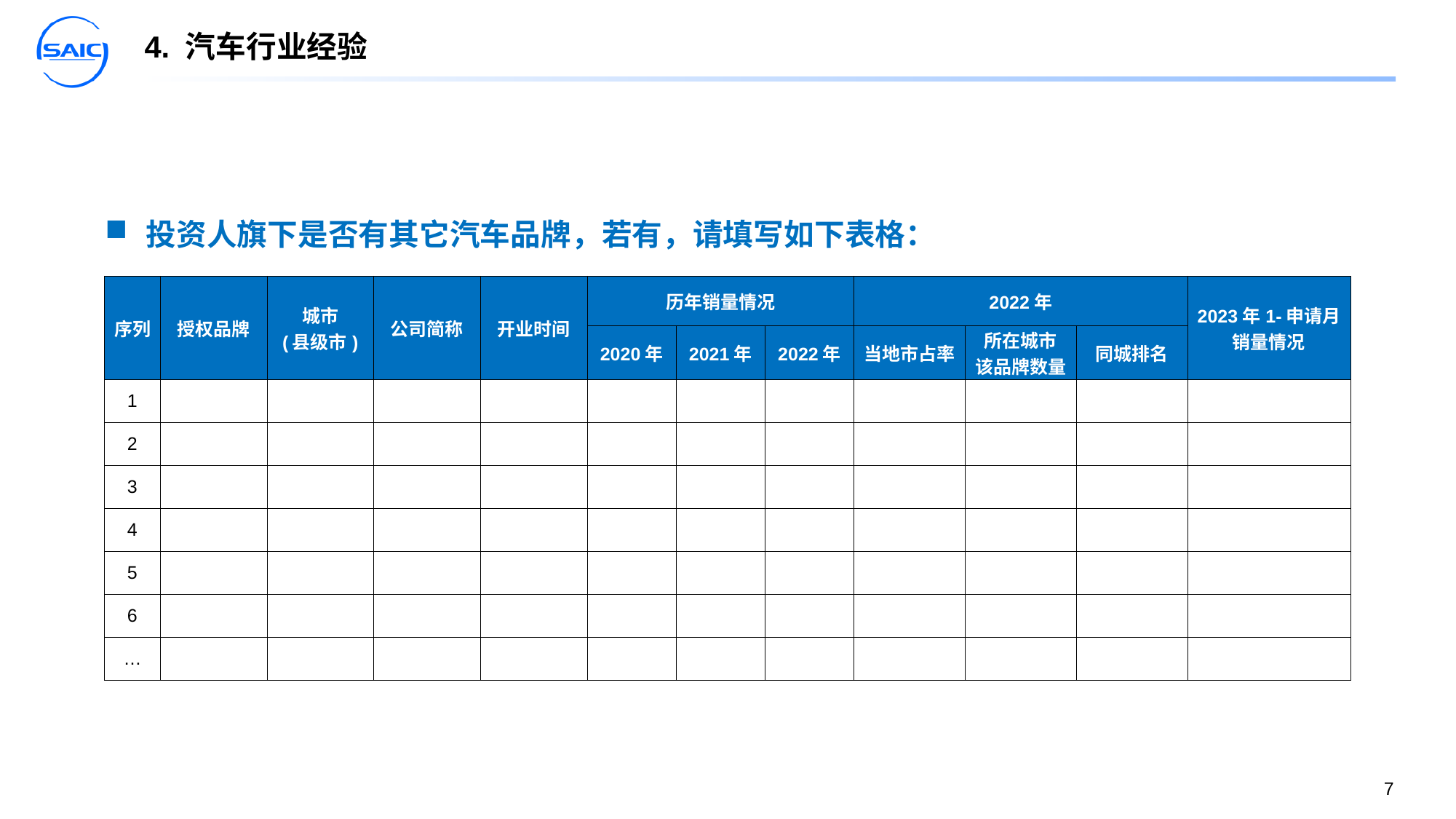

# 4. 汽车行业经验
投资人旗下是否有其它汽车品牌，若有，请填写如下表格：
| 序列 | 授权品牌 | 城市 (县级市) | 公司简称 | 开业时间 | 历年销量情况 |  | 2020年 销量情况 | 2022年 |  |  | 2023年1-申请月 销量情况 |
| --- | --- | --- | --- | --- | --- | --- | --- | --- | --- | --- | --- |
|  |  |  |  |  | 2020年 | 2021年 | 2022年 | 当地市占率 | 所在城市 该品牌数量 | 同城排名 |  |
| 1 |  |  |  |  |  |  |  |  |  |  |  |
| 2 |  |  |  |  |  |  |  |  |  |  |  |
| 3 |  |  |  |  |  |  |  |  |  |  |  |
| 4 |  |  |  |  |  |  |  |  |  |  |  |
| 5 |  |  |  |  |  |  |  |  |  |  |  |
| 6 |  |  |  |  |  |  |  |  |  |  |  |
| … |  |  |  |  |  |  |  |  |  |  |  |